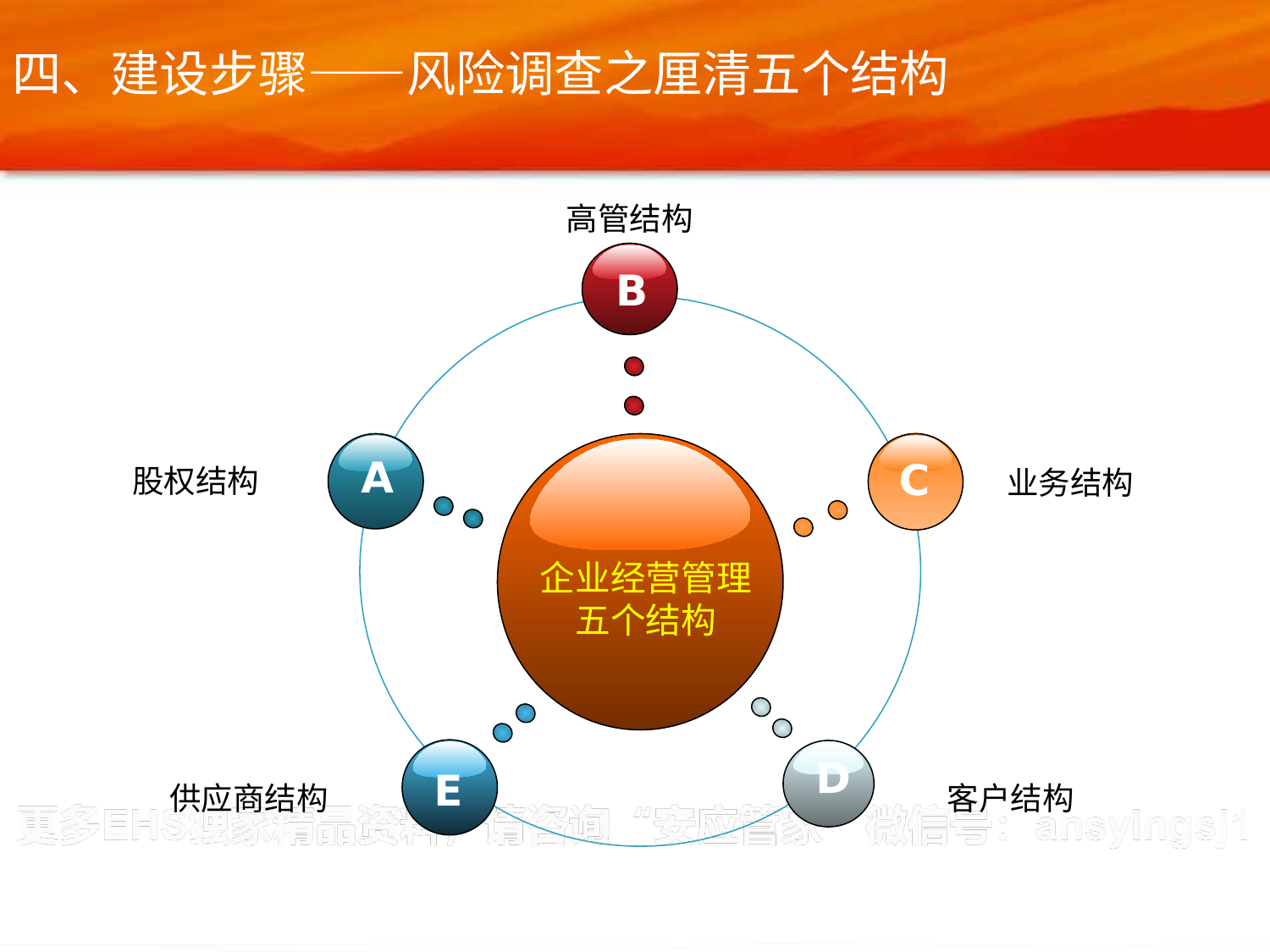

四、建设步骤——风险调查之厘清五个结构
高管结构

B

A

C
股权结构
业务结构

企业经营管理
五个结构

E

D
供应商结构
客户结构